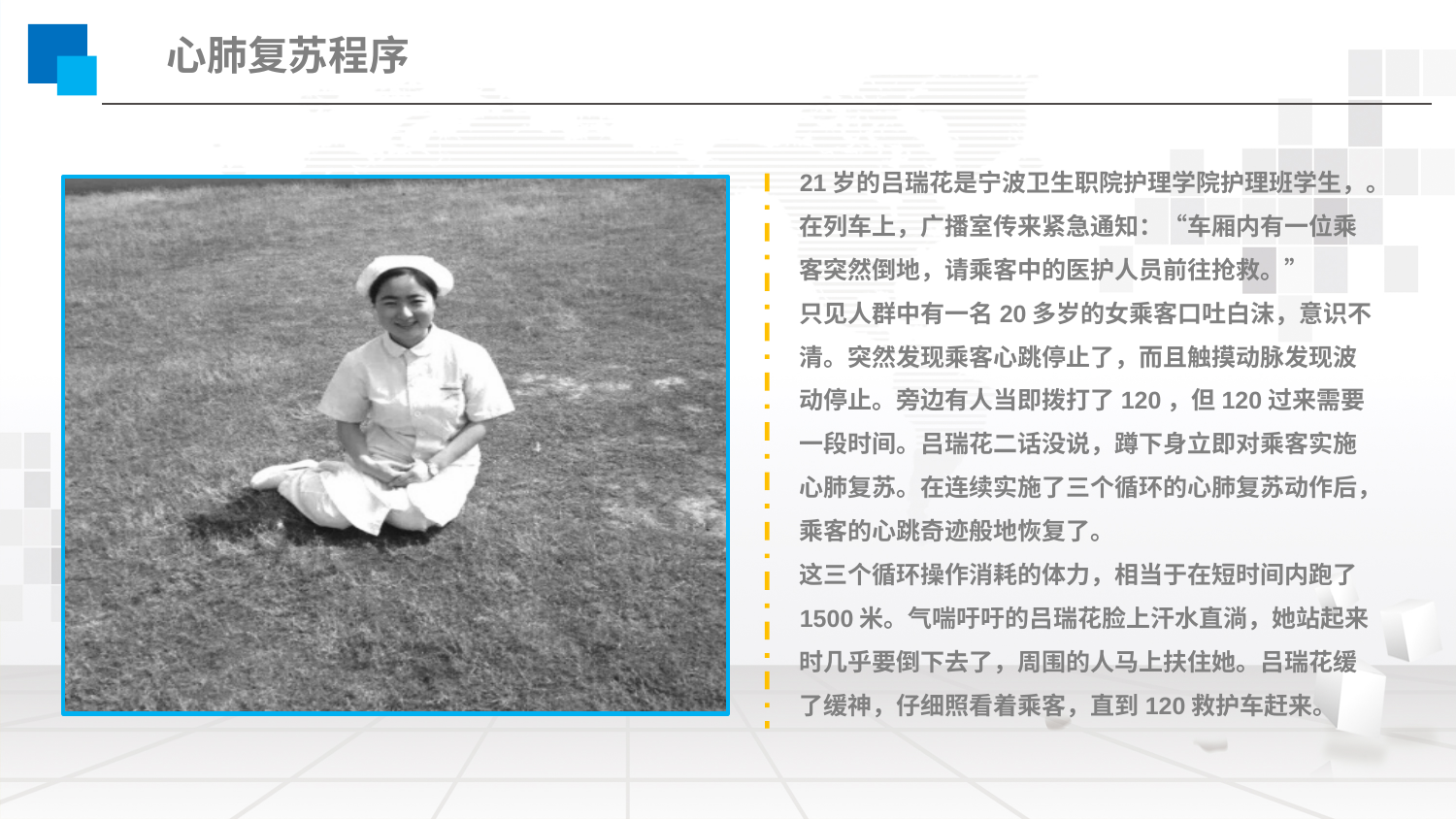

心肺复苏程序
21岁的吕瑞花是宁波卫生职院护理学院护理班学生，。在列车上，广播室传来紧急通知：“车厢内有一位乘客突然倒地，请乘客中的医护人员前往抢救。”
只见人群中有一名20多岁的女乘客口吐白沫，意识不清。突然发现乘客心跳停止了，而且触摸动脉发现波动停止。旁边有人当即拨打了120，但120过来需要一段时间。吕瑞花二话没说，蹲下身立即对乘客实施心肺复苏。在连续实施了三个循环的心肺复苏动作后，乘客的心跳奇迹般地恢复了。
这三个循环操作消耗的体力，相当于在短时间内跑了1500米。气喘吁吁的吕瑞花脸上汗水直淌，她站起来时几乎要倒下去了，周围的人马上扶住她。吕瑞花缓了缓神，仔细照看着乘客，直到120救护车赶来。